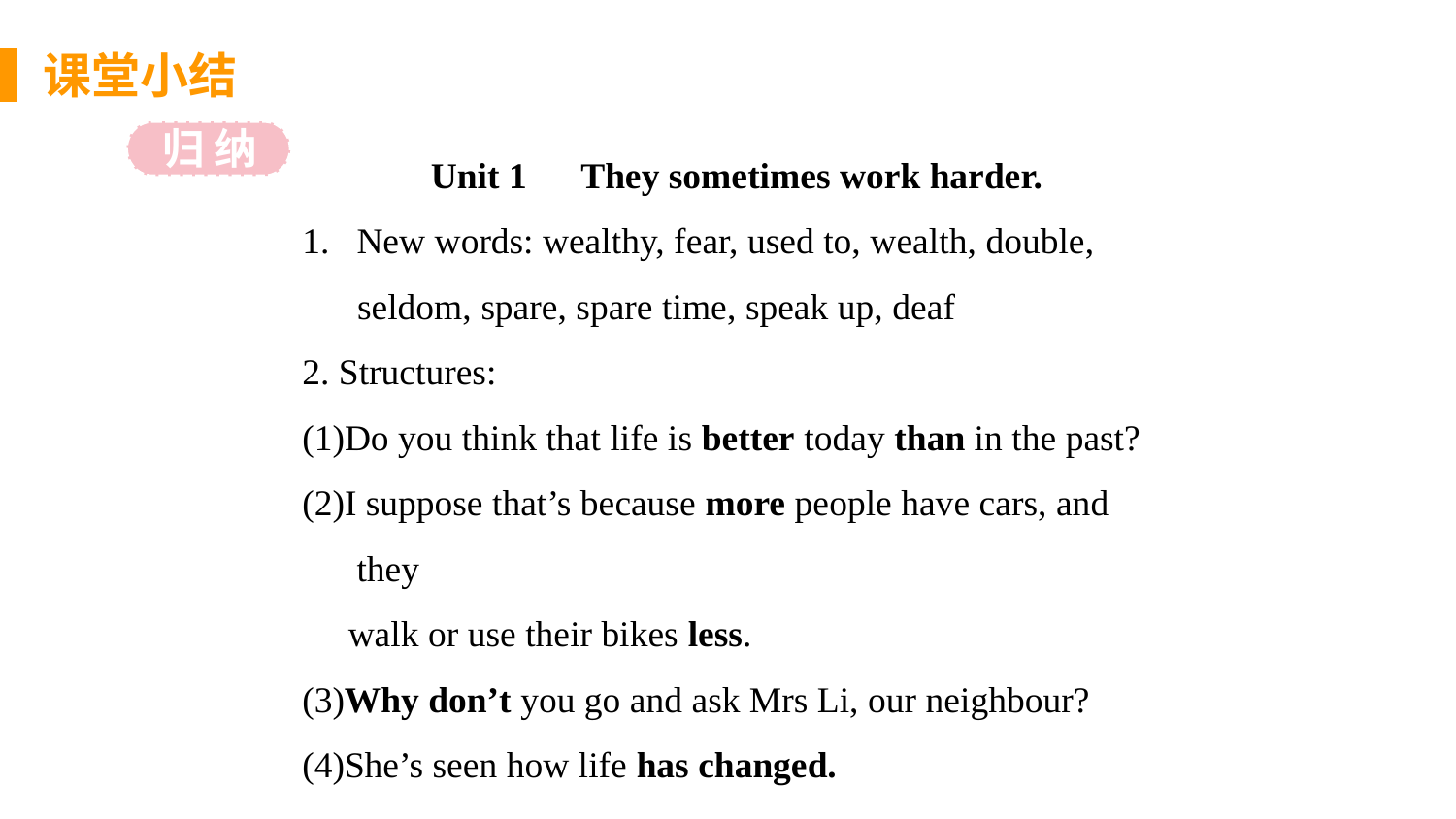

课堂小结

归 纳

Unit 1　They sometimes work harder.
New words: wealthy, fear, used to, wealth, double,
      seldom, spare, spare time, speak up, deaf
2. Structures:
(1)Do you think that life is better today than in the past?
(2)I suppose that’s because more people have cars, and they
     walk or use their bikes less.
(3)Why don’t you go and ask Mrs Li, our neighbour?
(4)She’s seen how life has changed.